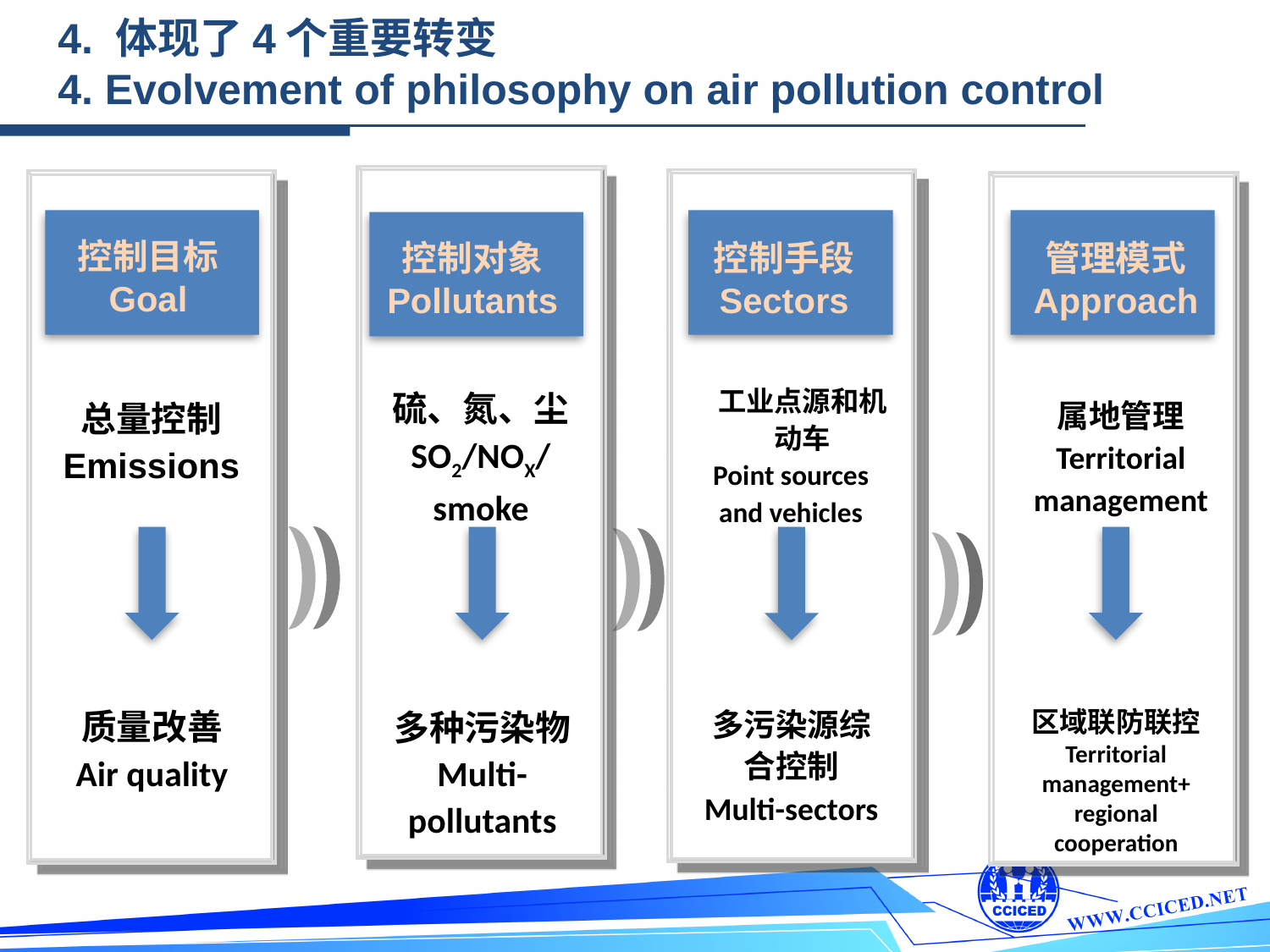

4. 体现了4个重要转变
4. Evolvement of philosophy on air pollution control

控制目标
Goal
控制对象
Pollutants
控制手段
Sectors
管理模式
Approach

工业点源和机动车
Point sources and vehicles

硫、氮、尘
SO2/NOX/
smoke

总量控制
Emissions
属地管理
Territorial management

区域联防联控
Territorial management+ regional cooperation
质量改善
Air quality
多种污染物
Multi-pollutants
多污染源综合控制
Multi-sectors